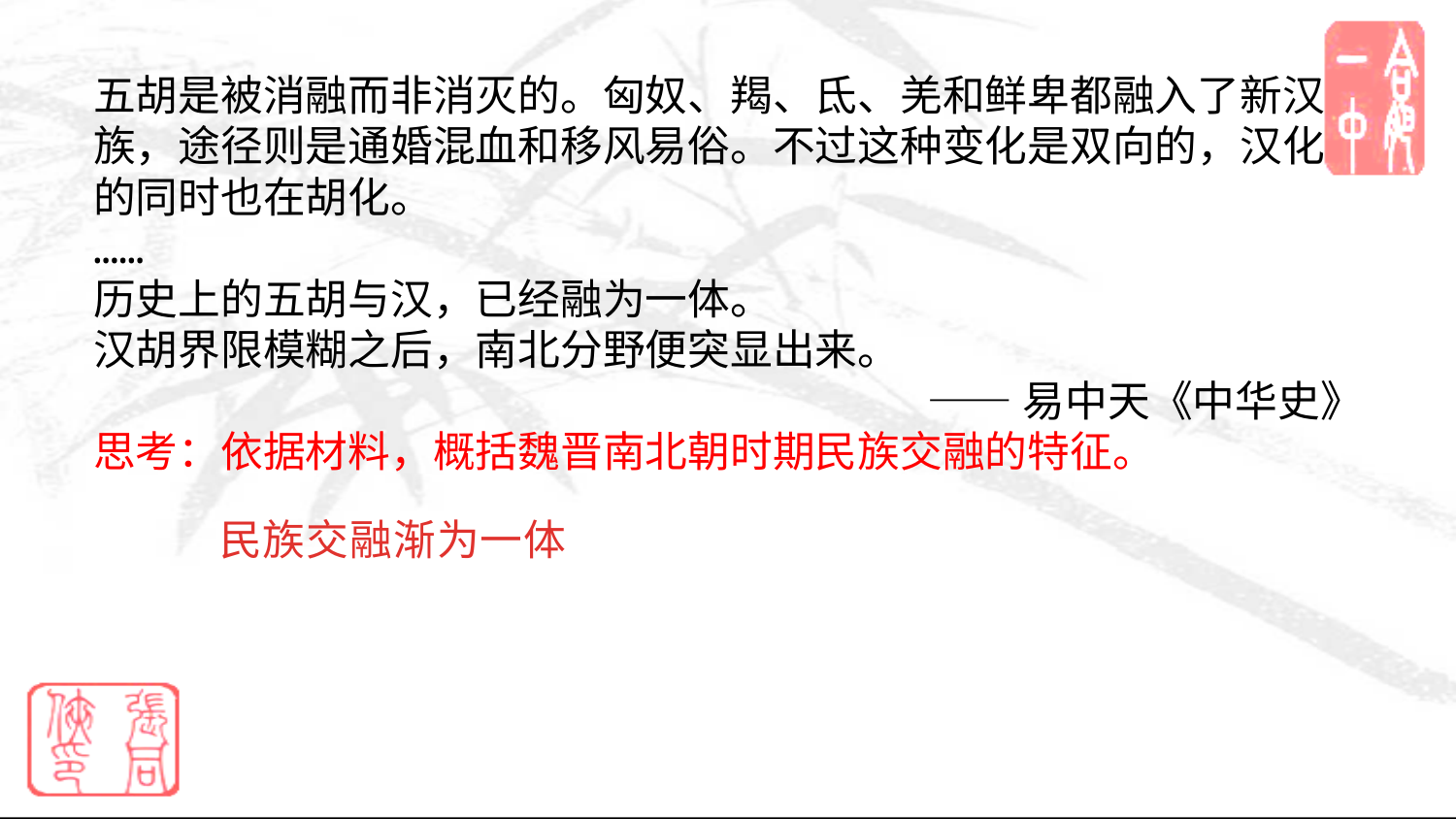

五胡是被消融而非消灭的。匈奴、羯、氐、羌和鲜卑都融入了新汉族，途径则是通婚混血和移风易俗。不过这种变化是双向的，汉化的同时也在胡化。
……
历史上的五胡与汉，已经融为一体。
汉胡界限模糊之后，南北分野便突显出来。
——易中天《中华史》
思考：依据材料，概括魏晋南北朝时期民族交融的特征。
民族交融渐为一体